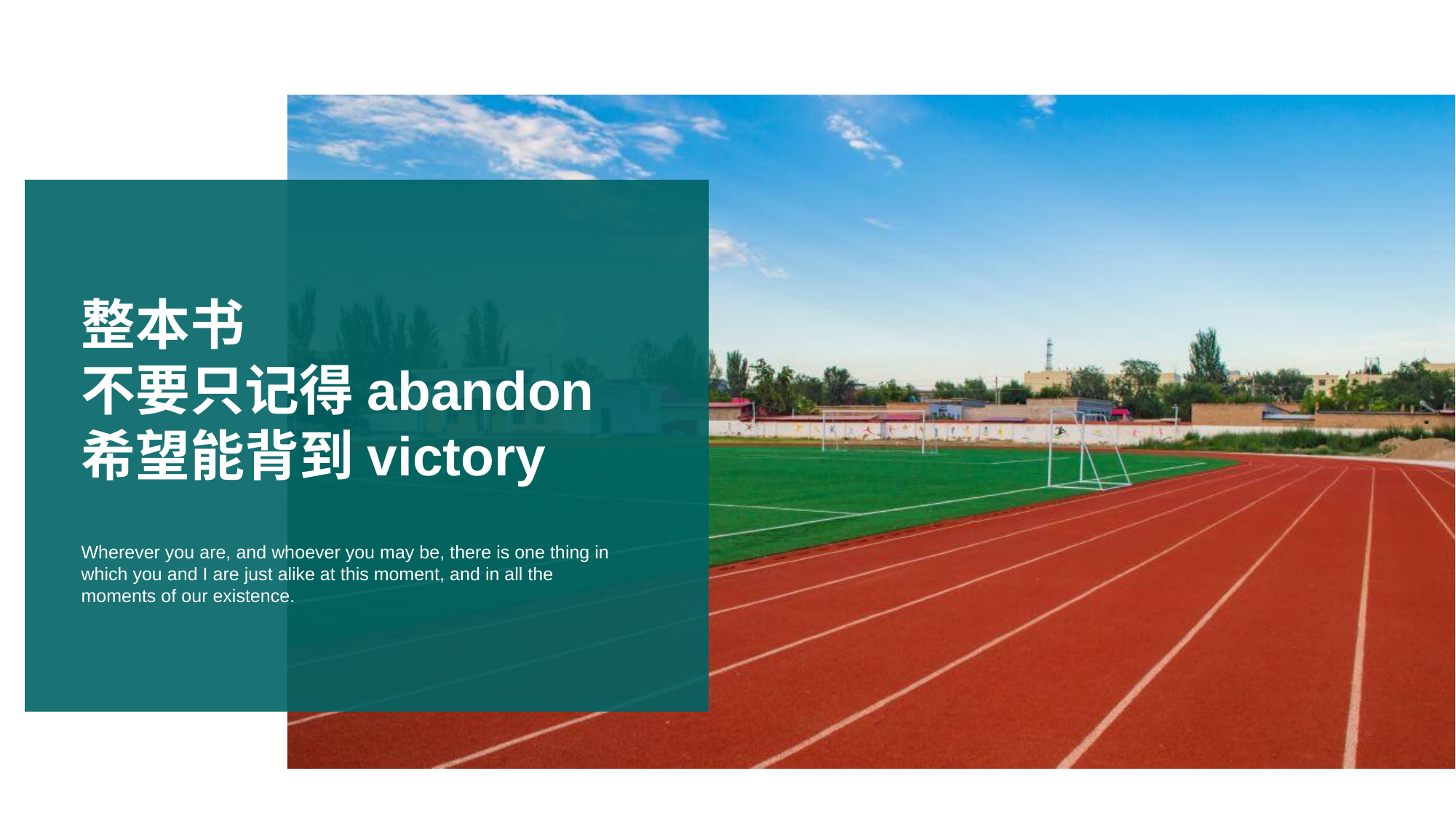

整本书
不要只记得abandon希望能背到victory
Wherever you are, and whoever you may be, there is one thing in which you and I are just alike at this moment, and in all the moments of our existence.